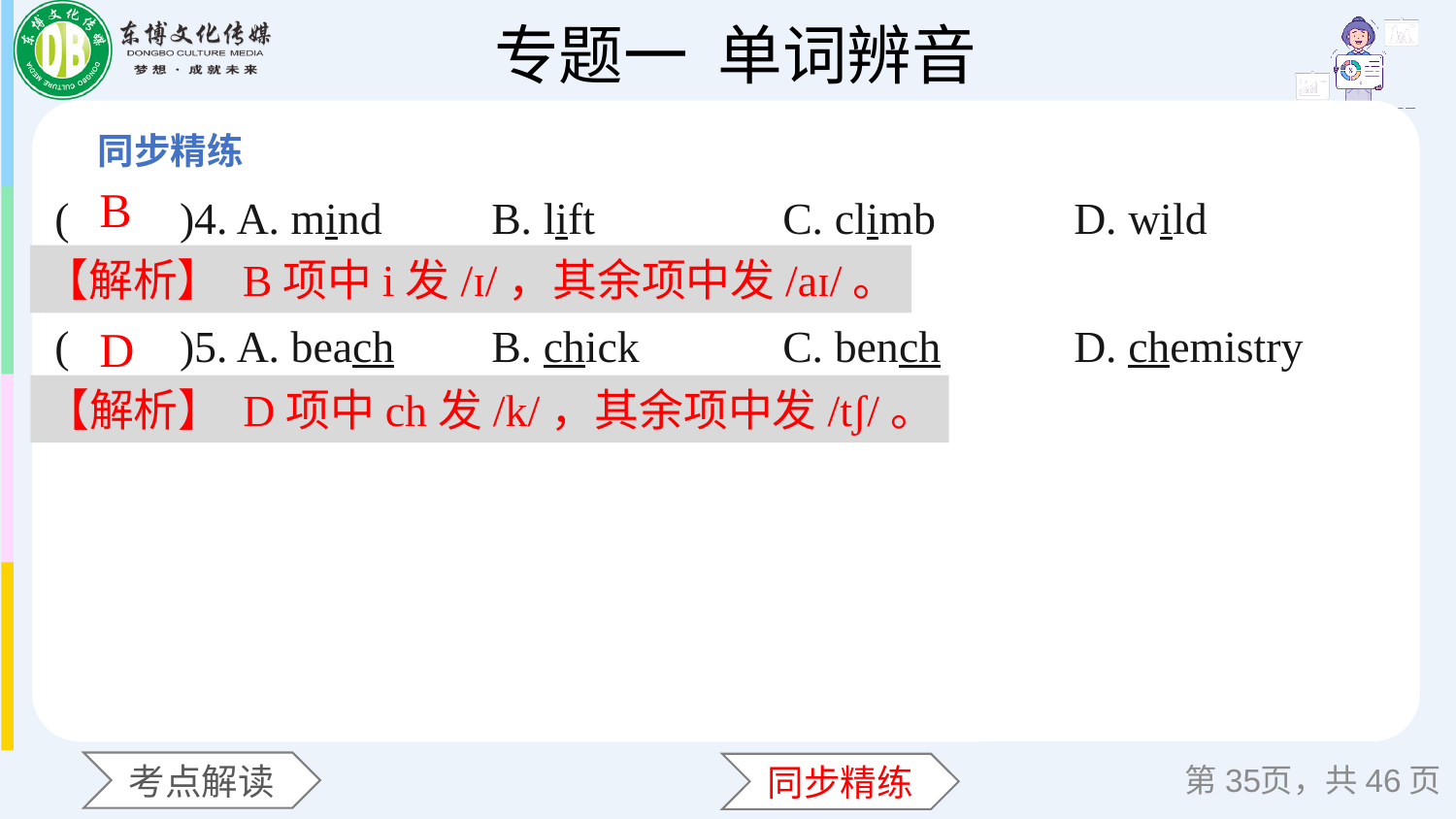

B
(　　)4. A. mind	B. lift		C. climb	D. wild

(　　)5. A. beach	B. chick	C. bench	D. chemistry

【解析】 B项中i发/ɪ/，其余项中发/aɪ/。
D
【解析】 D项中ch发/k/，其余项中发/tʃ/。
第35页，共46页